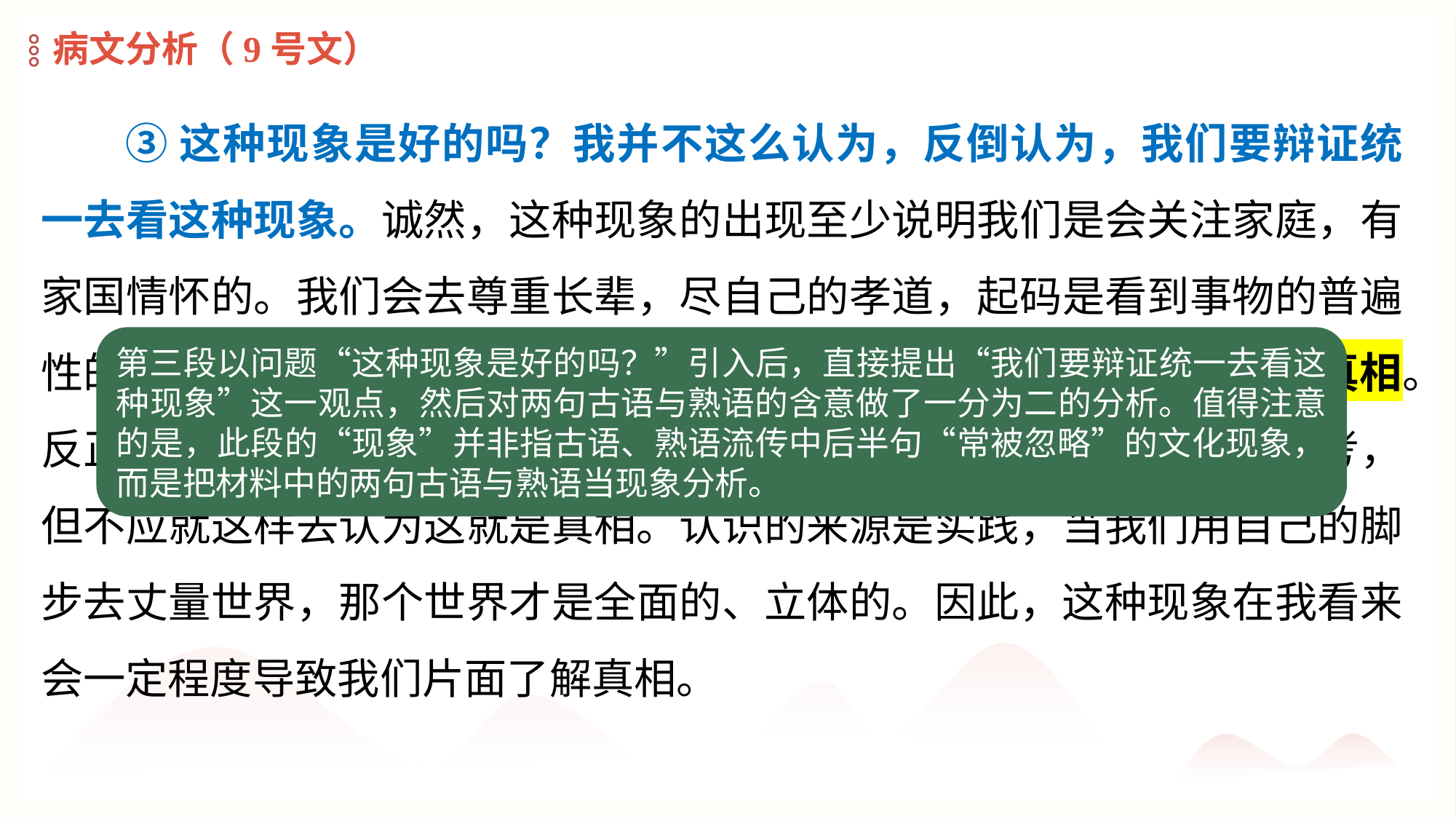

病文分析（9号文）
③这种现象是好的吗？我并不这么认为，反倒认为，我们要辩证统一去看这种现象。诚然，这种现象的出现至少说明我们是会关注家庭，有家国情怀的。我们会去尊重长辈，尽自己的孝道，起码是看到事物的普遍性的。然而，孝道不等于说我们要一味去听从长辈的，不去全面了解真相。反正从长辈口中了解的世界、真相都仅是长辈的观点，我们可以去参考，但不应就这样去认为这就是真相。认识的来源是实践，当我们用自己的脚步去丈量世界，那个世界才是全面的、立体的。因此，这种现象在我看来会一定程度导致我们片面了解真相。
第三段以问题“这种现象是好的吗？”引入后，直接提出“我们要辩证统一去看这种现象”这一观点，然后对两句古语与熟语的含意做了一分为二的分析。值得注意的是，此段的“现象”并非指古语、熟语流传中后半句“常被忽略”的文化现象，而是把材料中的两句古语与熟语当现象分析。